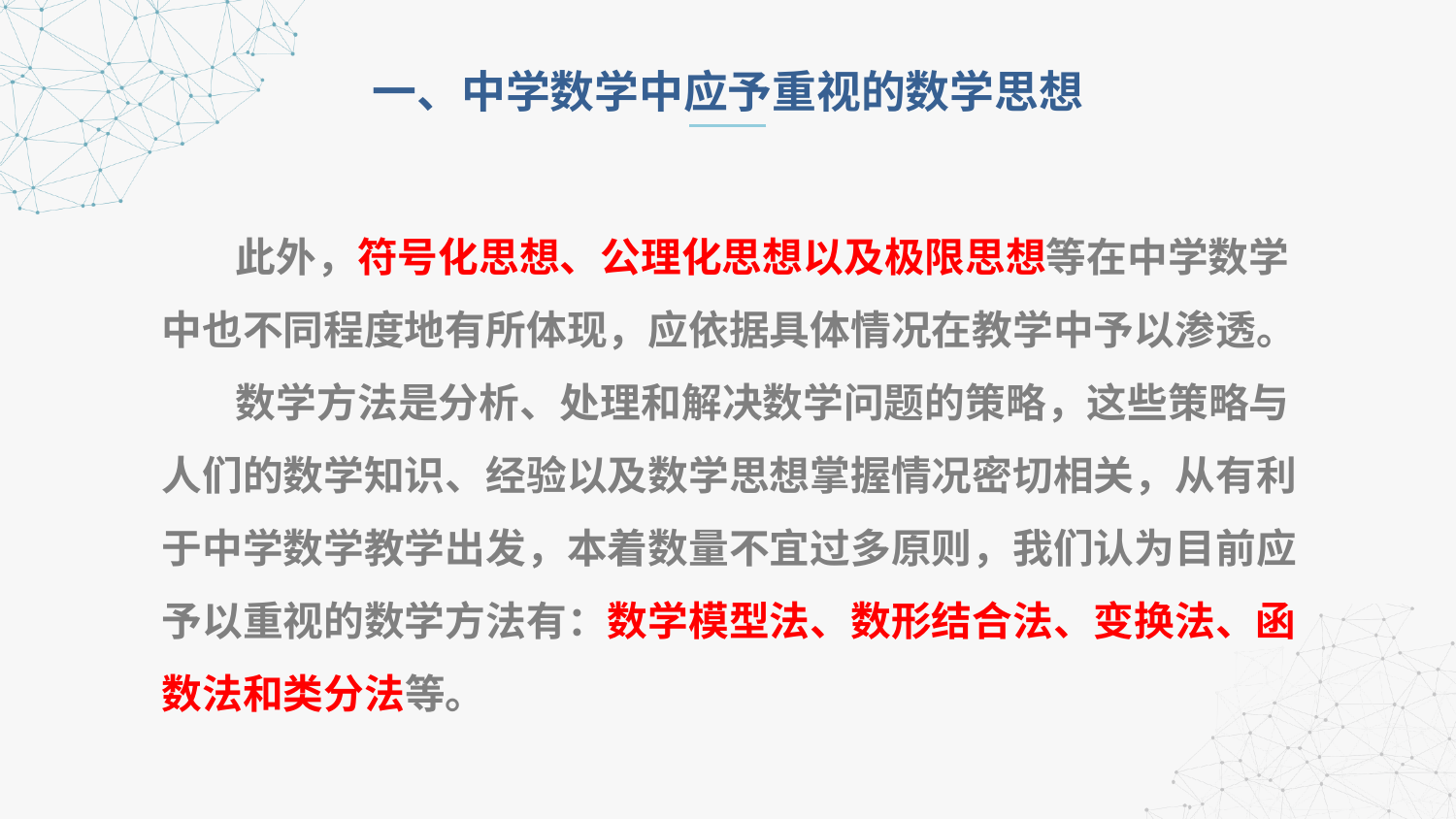

一、中学数学中应予重视的数学思想
       此外，符号化思想、公理化思想以及极限思想等在中学数学中也不同程度地有所体现，应依据具体情况在教学中予以渗透。
       数学方法是分析、处理和解决数学问题的策略，这些策略与人们的数学知识、经验以及数学思想掌握情况密切相关，从有利于中学数学教学出发，本着数量不宜过多原则，我们认为目前应予以重视的数学方法有：数学模型法、数形结合法、变换法、函数法和类分法等。